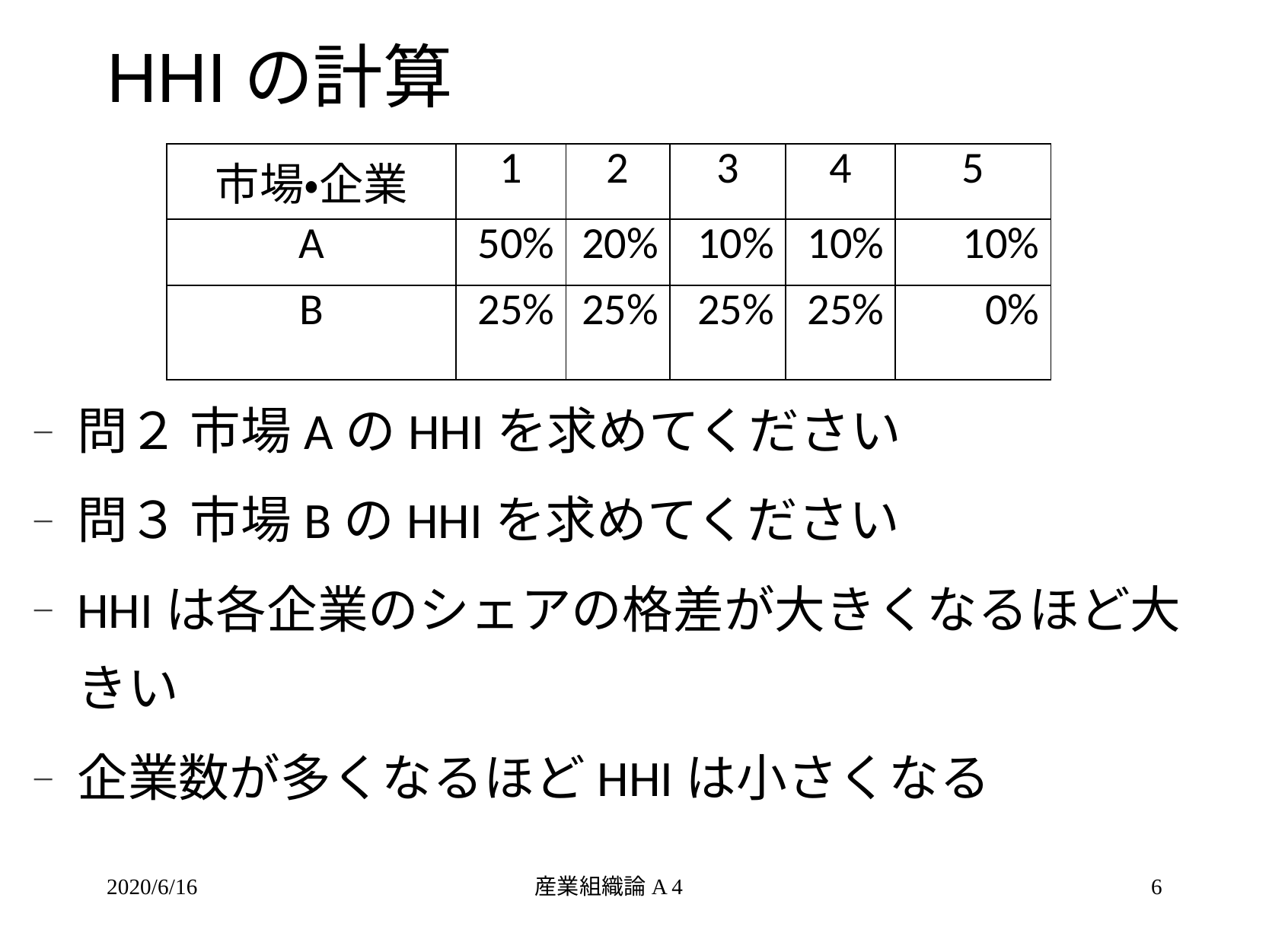

# HHIの計算

問２ 市場AのHHIを求めてください
問３ 市場BのHHIを求めてください
HHIは各企業のシェアの格差が大きくなるほど大きい
企業数が多くなるほどHHIは小さくなる

| 市場・企業 | 1 | 2 | 3 | 4 | 5 |
| --- | --- | --- | --- | --- | --- |
| A | 50% | 20% | 10% | 10% | 10% |
| B | 25% | 25% | 25% | 25% | 0% |
2020/6/16
産業組織論A 4
6